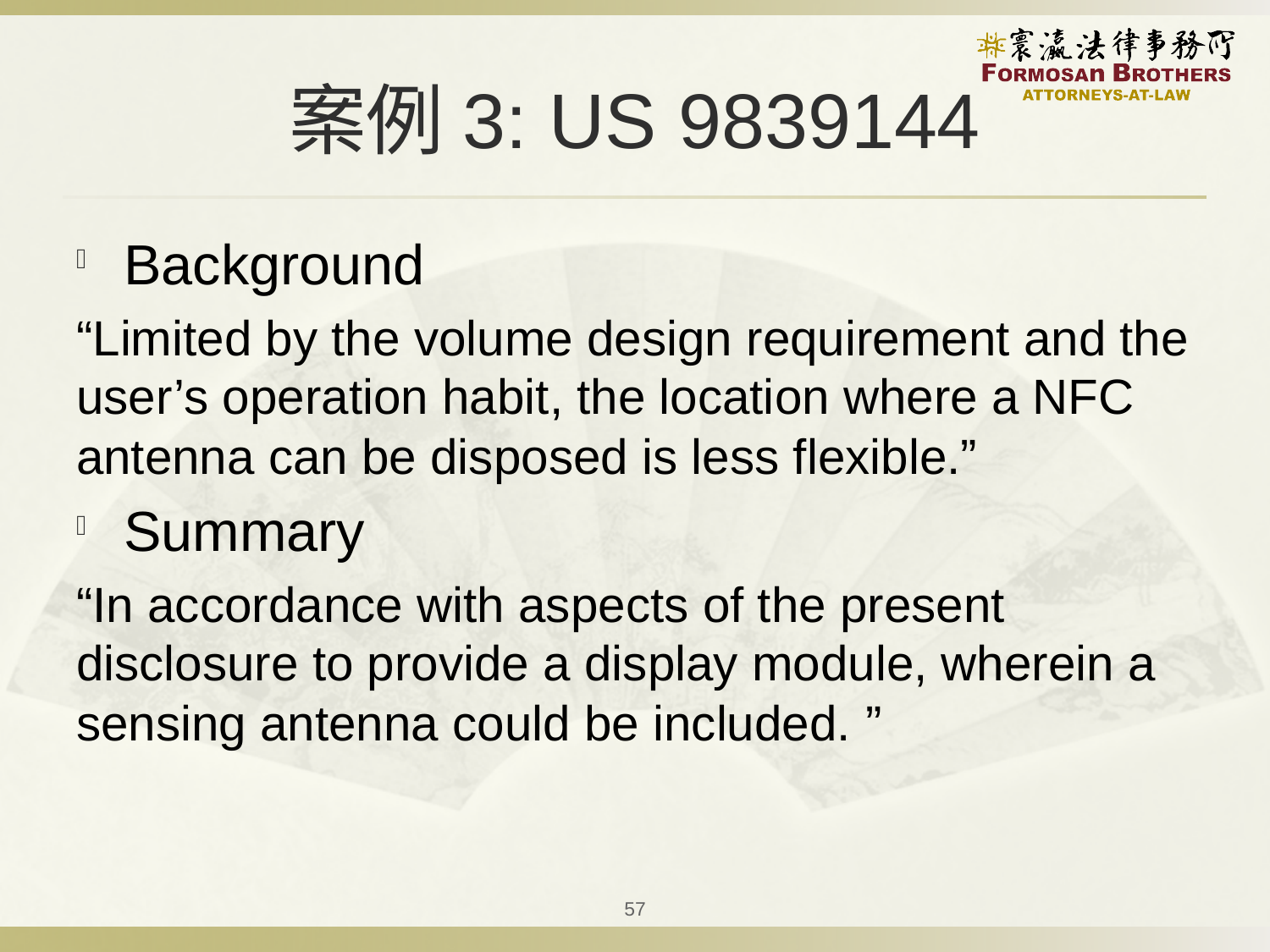

# 案例3: US 9839144
Background
“Limited by the volume design requirement and the user’s operation habit, the location where a NFC antenna can be disposed is less flexible.”
Summary
“In accordance with aspects of the present disclosure to provide a display module, wherein a sensing antenna could be included. ”
57